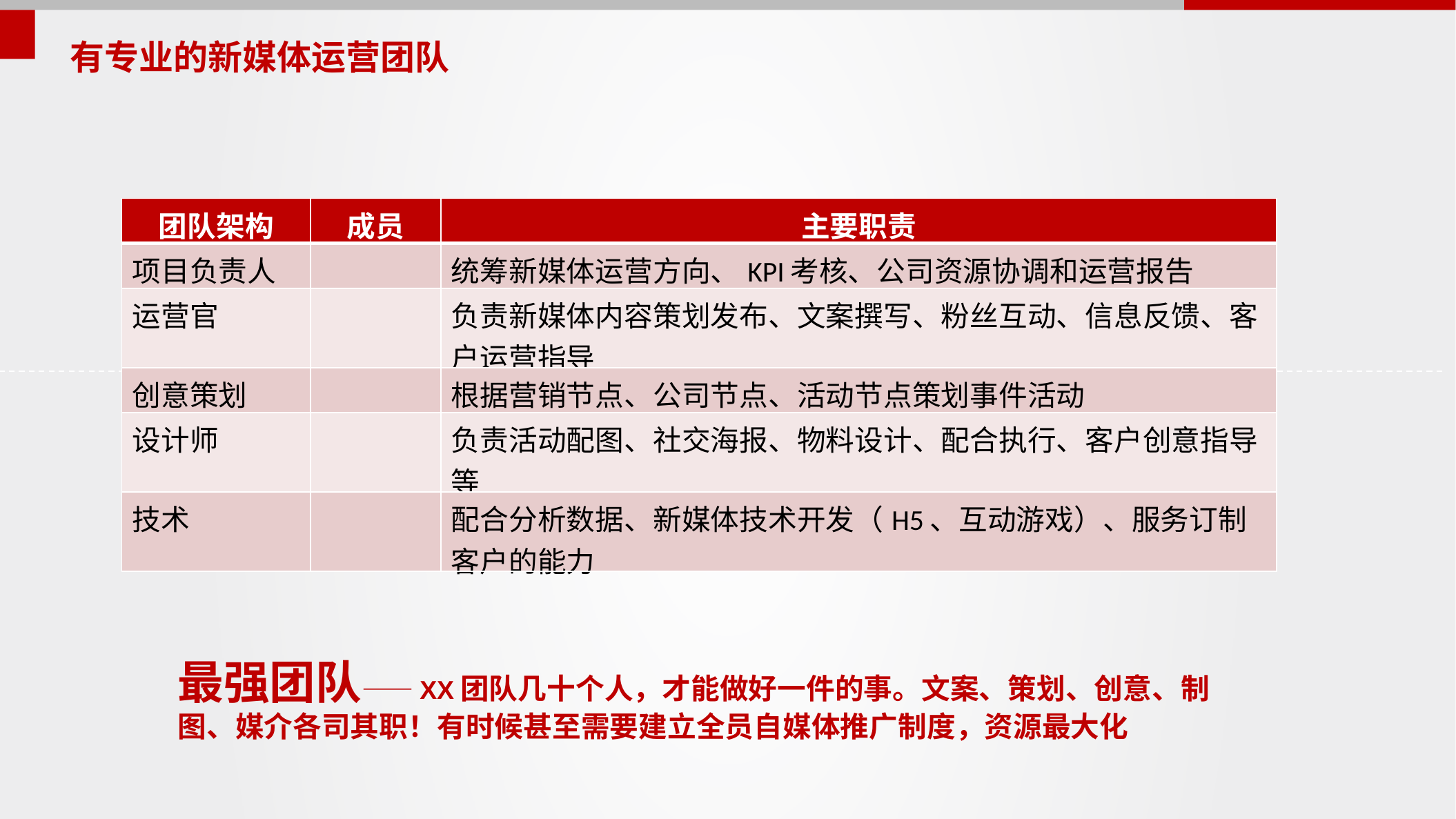

有专业的新媒体运营团队

| 团队架构 | 成员 | 主要职责 |
| --- | --- | --- |
| 项目负责人 |  | 统筹新媒体运营方向、KPI考核、公司资源协调和运营报告 |
| 运营官 |  | 负责新媒体内容策划发布、文案撰写、粉丝互动、信息反馈、客户运营指导 |
| 创意策划 |  | 根据营销节点、公司节点、活动节点策划事件活动 |
| 设计师 |  | 负责活动配图、社交海报、物料设计、配合执行、客户创意指导等 |
| 技术 |  | 配合分析数据、新媒体技术开发（H5、互动游戏）、服务订制客户的能力 |
最强团队——XX团队几十个人，才能做好一件的事。文案、策划、创意、制图、媒介各司其职！有时候甚至需要建立全员自媒体推广制度，资源最大化